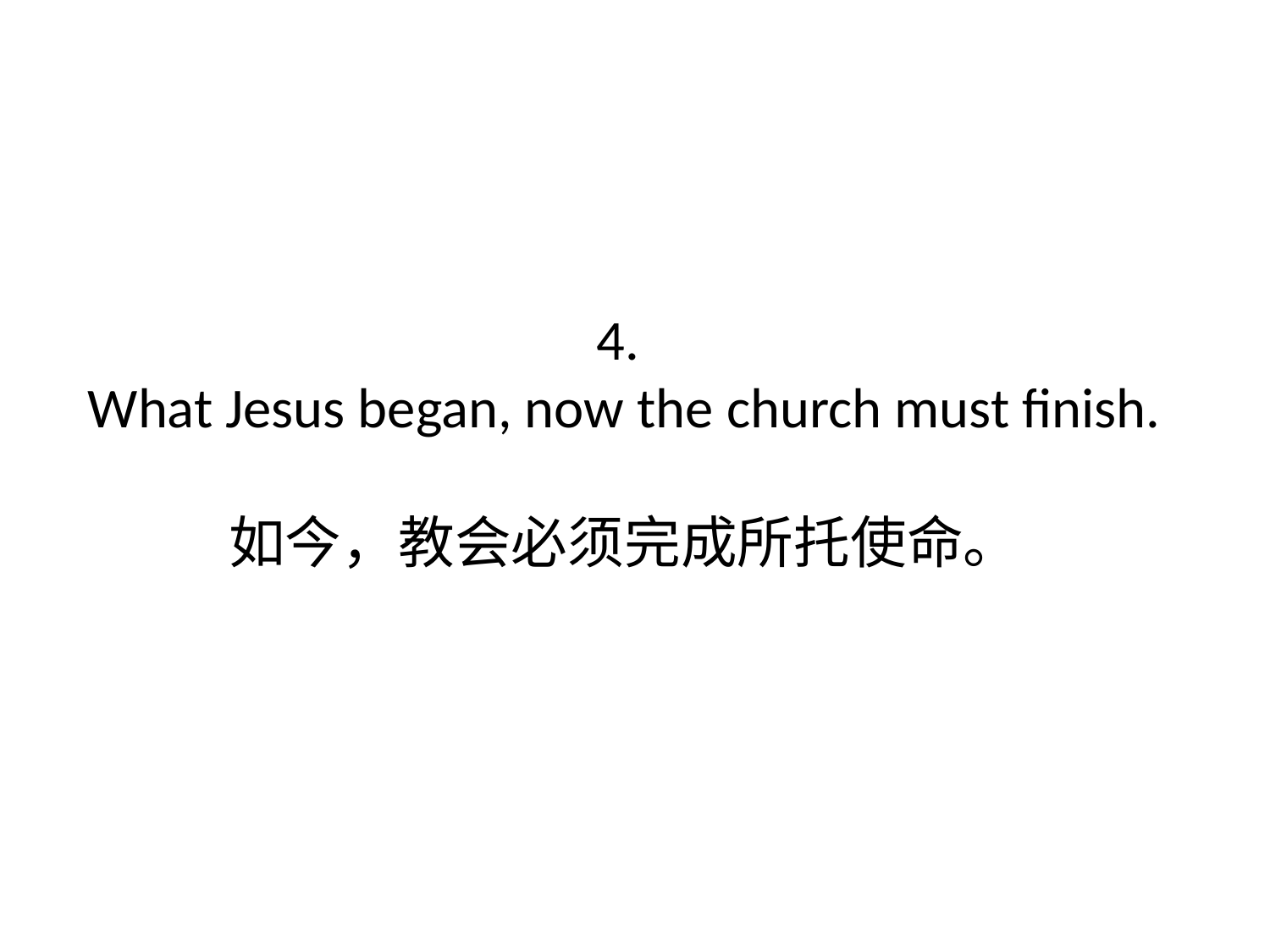

# 4. What Jesus began, now the church must finish. 如今，教会必须完成所托使命。